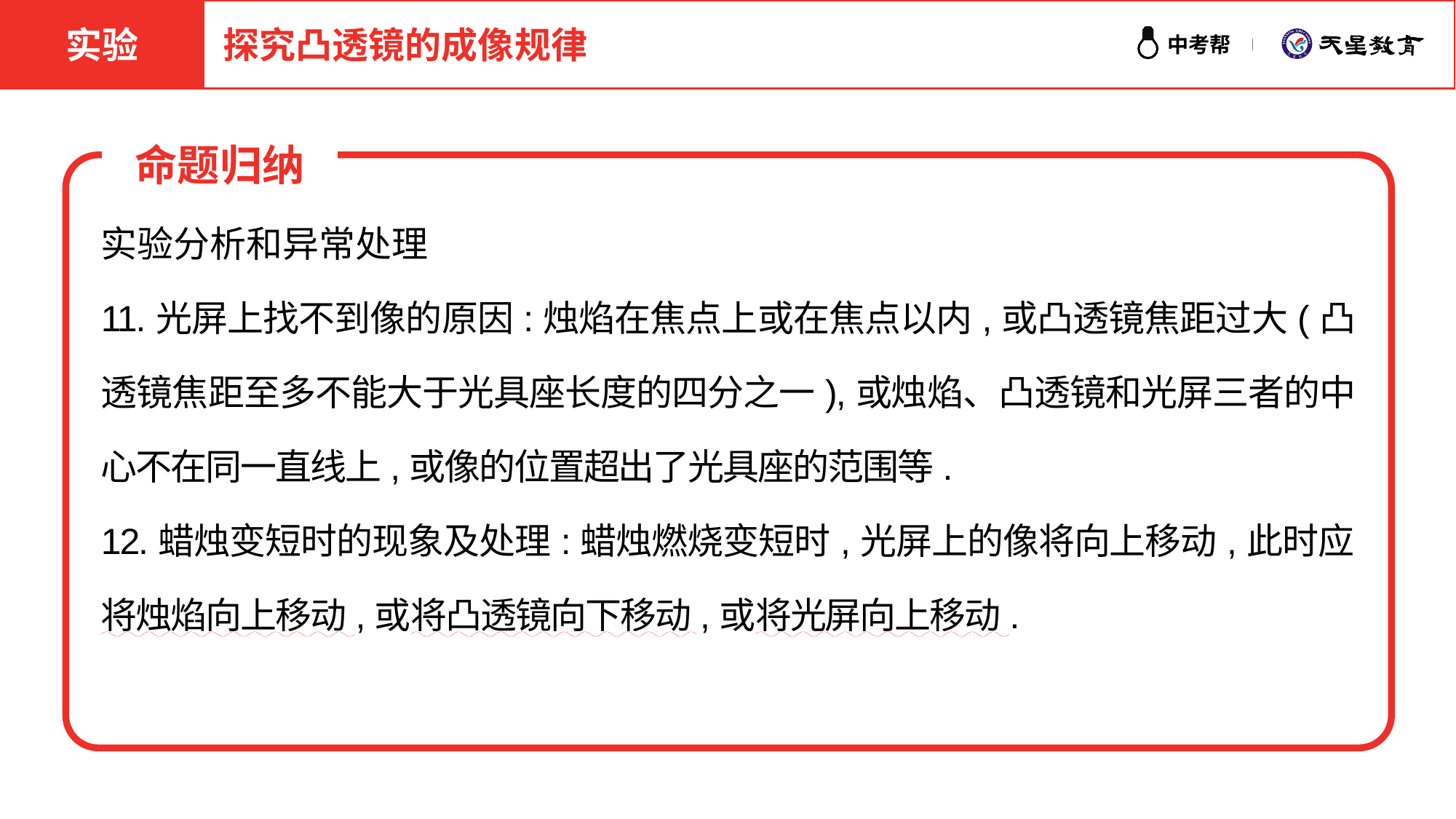

实验
探究凸透镜的成像规律
命题归纳

实验分析和异常处理
11.光屏上找不到像的原因:烛焰在焦点上或在焦点以内,或凸透镜焦距过大(凸透镜焦距至多不能大于光具座长度的四分之一),或烛焰、凸透镜和光屏三者的中心不在同一直线上,或像的位置超出了光具座的范围等.
12.蜡烛变短时的现象及处理:蜡烛燃烧变短时,光屏上的像将向上移动,此时应将烛焰向上移动,或将凸透镜向下移动,或将光屏向上移动.